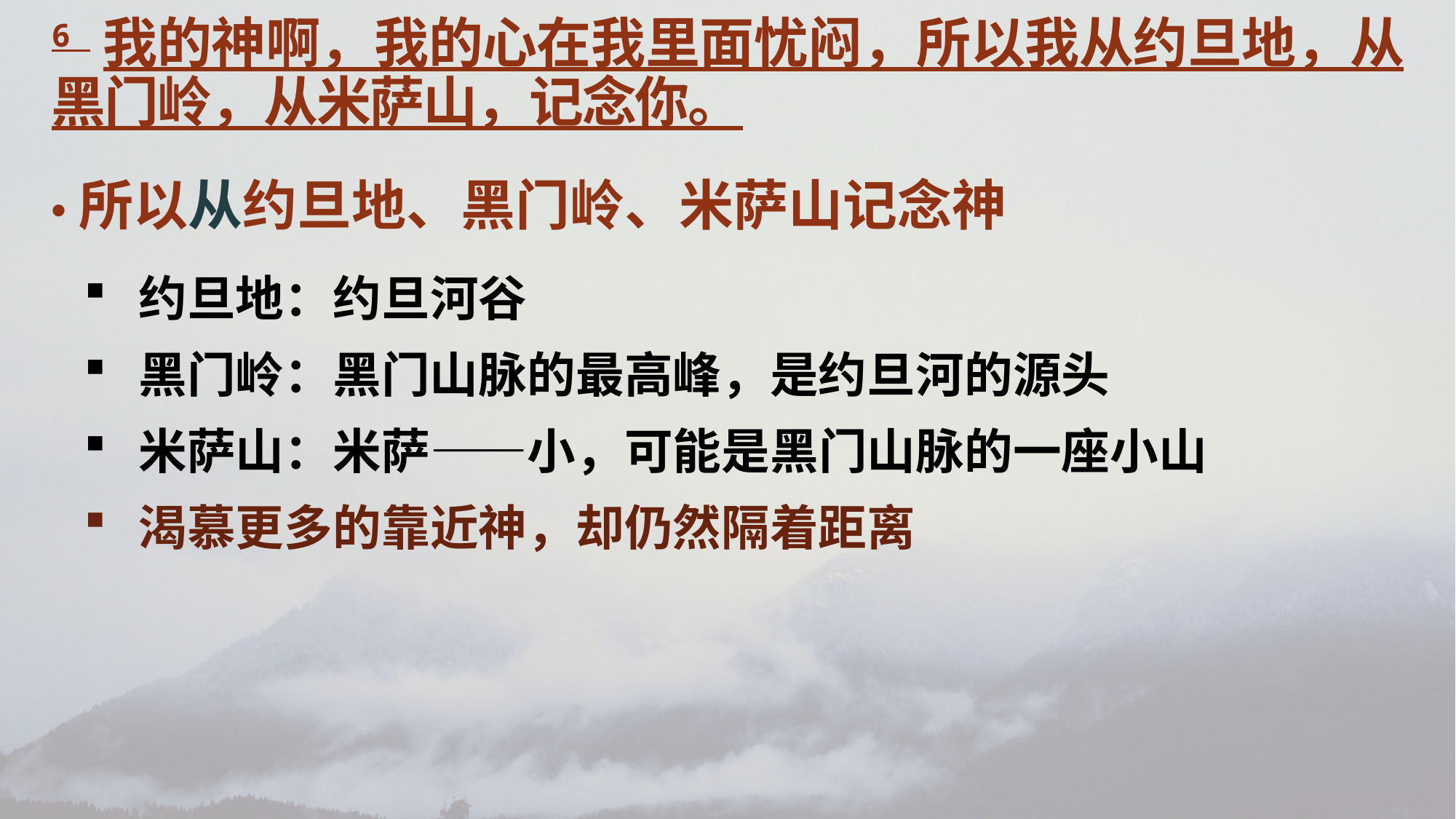

6 我的神啊，我的心在我里面忧闷，所以我从约旦地，从黑门岭，从米萨山，记念你。
所以从约旦地、黑门岭、米萨山记念神
约旦地：约旦河谷
黑门岭：黑门山脉的最高峰，是约旦河的源头
米萨山：米萨——小，可能是黑门山脉的一座小山
渴慕更多的靠近神，却仍然隔着距离